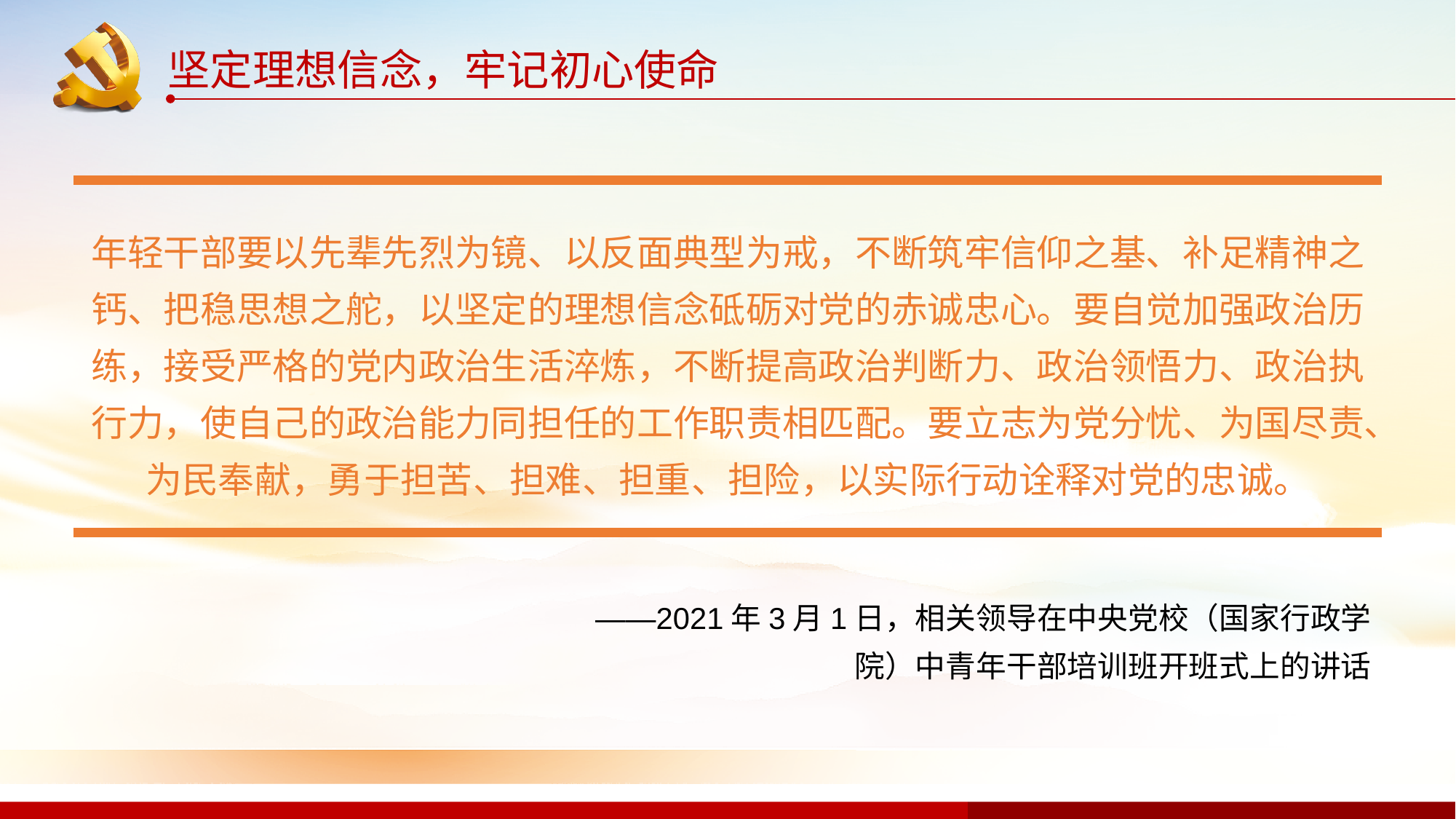

坚定理想信念，牢记初心使命

年轻干部要以先辈先烈为镜、以反面典型为戒，不断筑牢信仰之基、补足精神之钙、把稳思想之舵，以坚定的理想信念砥砺对党的赤诚忠心。要自觉加强政治历练，接受严格的党内政治生活淬炼，不断提高政治判断力、政治领悟力、政治执行力，使自己的政治能力同担任的工作职责相匹配。要立志为党分忧、为国尽责、为民奉献，勇于担苦、担难、担重、担险，以实际行动诠释对党的忠诚。
——2021年3月1日，相关领导在中央党校（国家行政学院）中青年干部培训班开班式上的讲话